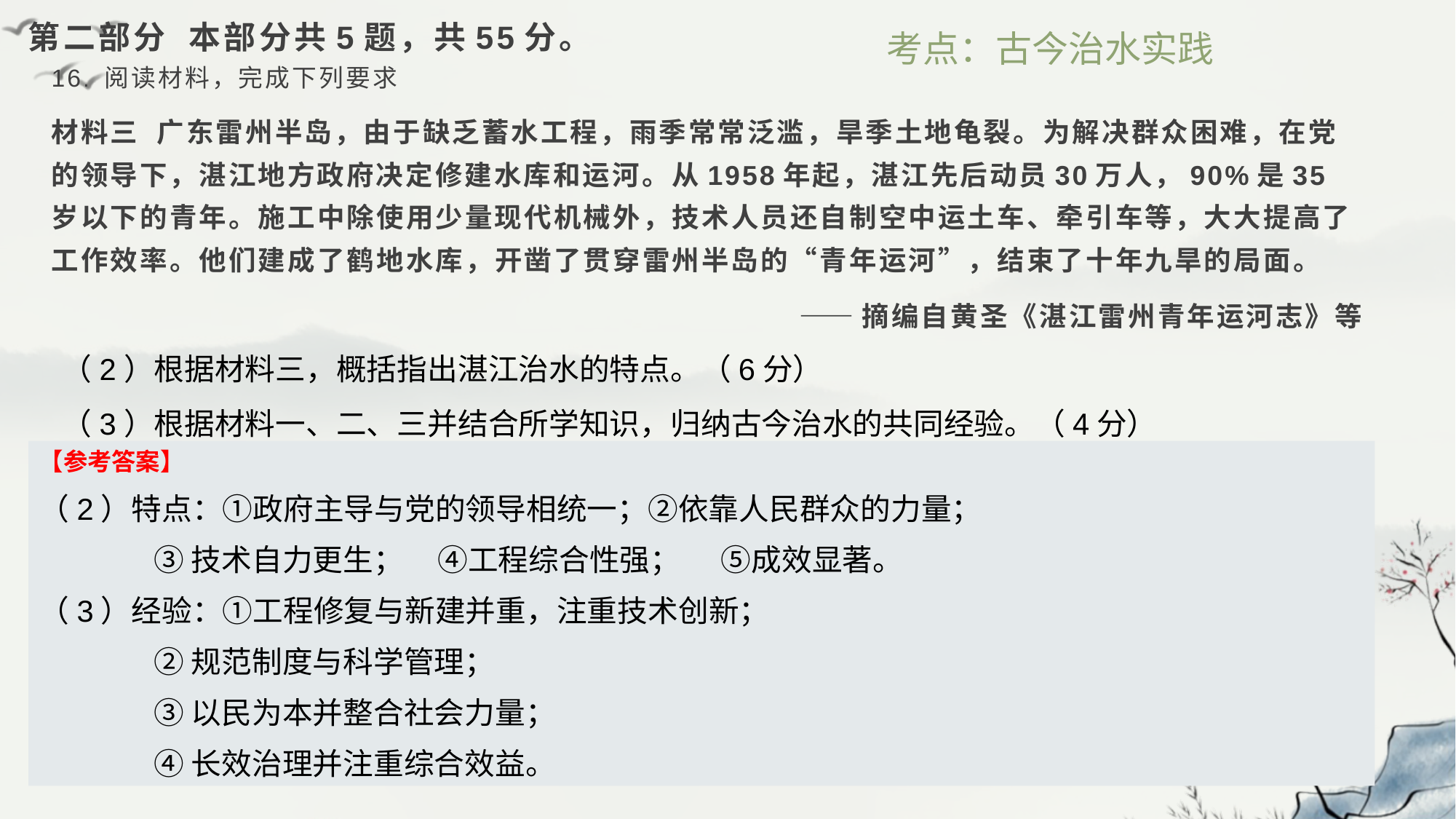

# 第二部分  本部分共5题，共55分。
考点：古今治水实践
16. 阅读材料，完成下列要求
材料三  广东雷州半岛，由于缺乏蓄水工程，雨季常常泛滥，旱季土地龟裂。为解决群众困难，在党的领导下，湛江地方政府决定修建水库和运河。从1958年起，湛江先后动员30万人，90%是35岁以下的青年。施工中除使用少量现代机械外，技术人员还自制空中运土车、牵引车等，大大提高了工作效率。他们建成了鹤地水库，开凿了贯穿雷州半岛的“青年运河”，结束了十年九旱的局面。
——摘编自黄圣《湛江雷州青年运河志》等

（2）根据材料三，概括指出湛江治水的特点。（6分）
（3）根据材料一、二、三并结合所学知识，归纳古今治水的共同经验。（4分）
【参考答案】
（2）特点：①政府主导与党的领导相统一；②依靠人民群众的力量；
                 ③技术自力更生；     ④工程综合性强；      ⑤成效显著。
（3）经验：①工程修复与新建并重，注重技术创新；
                 ②规范制度与科学管理；
                 ③以民为本并整合社会力量；
                 ④长效治理并注重综合效益。